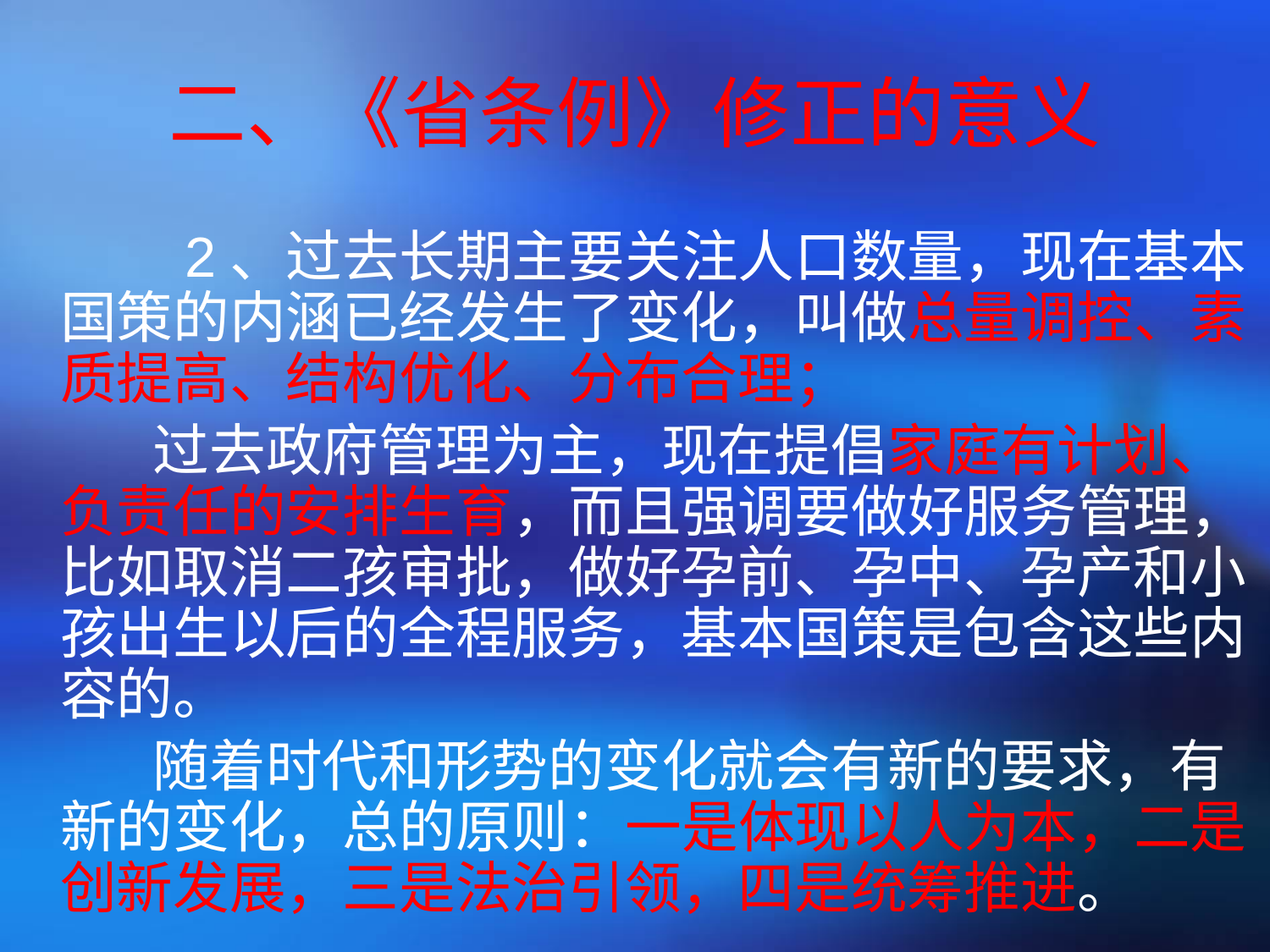

# 二、《省条例》修正的意义
           2、过去长期主要关注人口数量，现在基本国策的内涵已经发生了变化，叫做总量调控、素质提高、结构优化、分布合理；
          过去政府管理为主，现在提倡家庭有计划、负责任的安排生育，而且强调要做好服务管理，比如取消二孩审批，做好孕前、孕中、孕产和小孩出生以后的全程服务，基本国策是包含这些内容的。
          随着时代和形势的变化就会有新的要求，有新的变化，总的原则：一是体现以人为本，二是创新发展，三是法治引领，四是统筹推进。